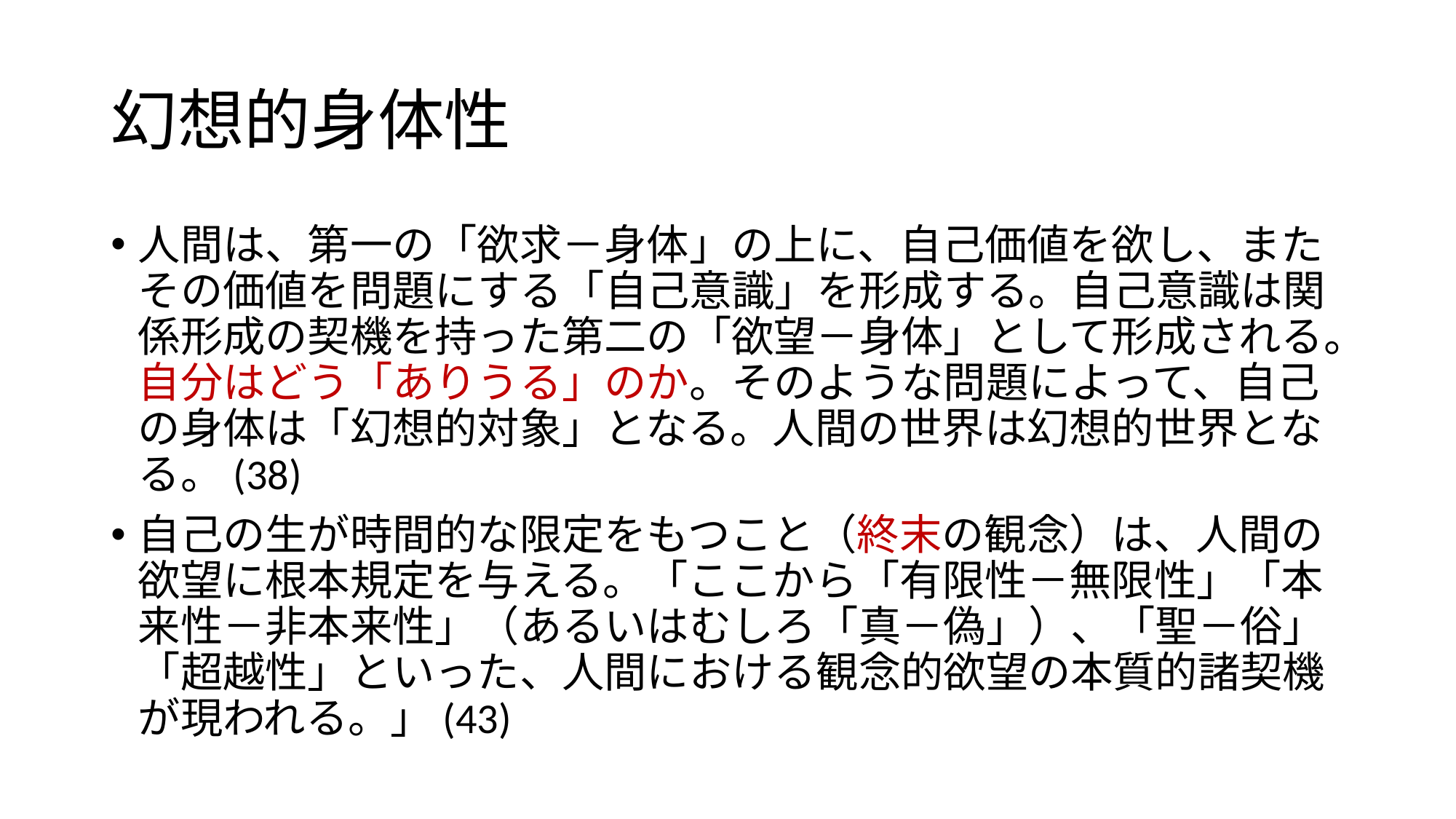

# 幻想的身体性
人間は、第一の「欲求－身体」の上に、自己価値を欲し、またその価値を問題にする「自己意識」を形成する。自己意識は関係形成の契機を持った第二の「欲望－身体」として形成される。自分はどう「ありうる」のか。そのような問題によって、自己の身体は「幻想的対象」となる。人間の世界は幻想的世界となる。(38)
自己の生が時間的な限定をもつこと（終末の観念）は、人間の欲望に根本規定を与える。「ここから「有限性－無限性」「本来性－非本来性」（あるいはむしろ「真－偽」）、「聖－俗」「超越性」といった、人間における観念的欲望の本質的諸契機が現われる。」(43)